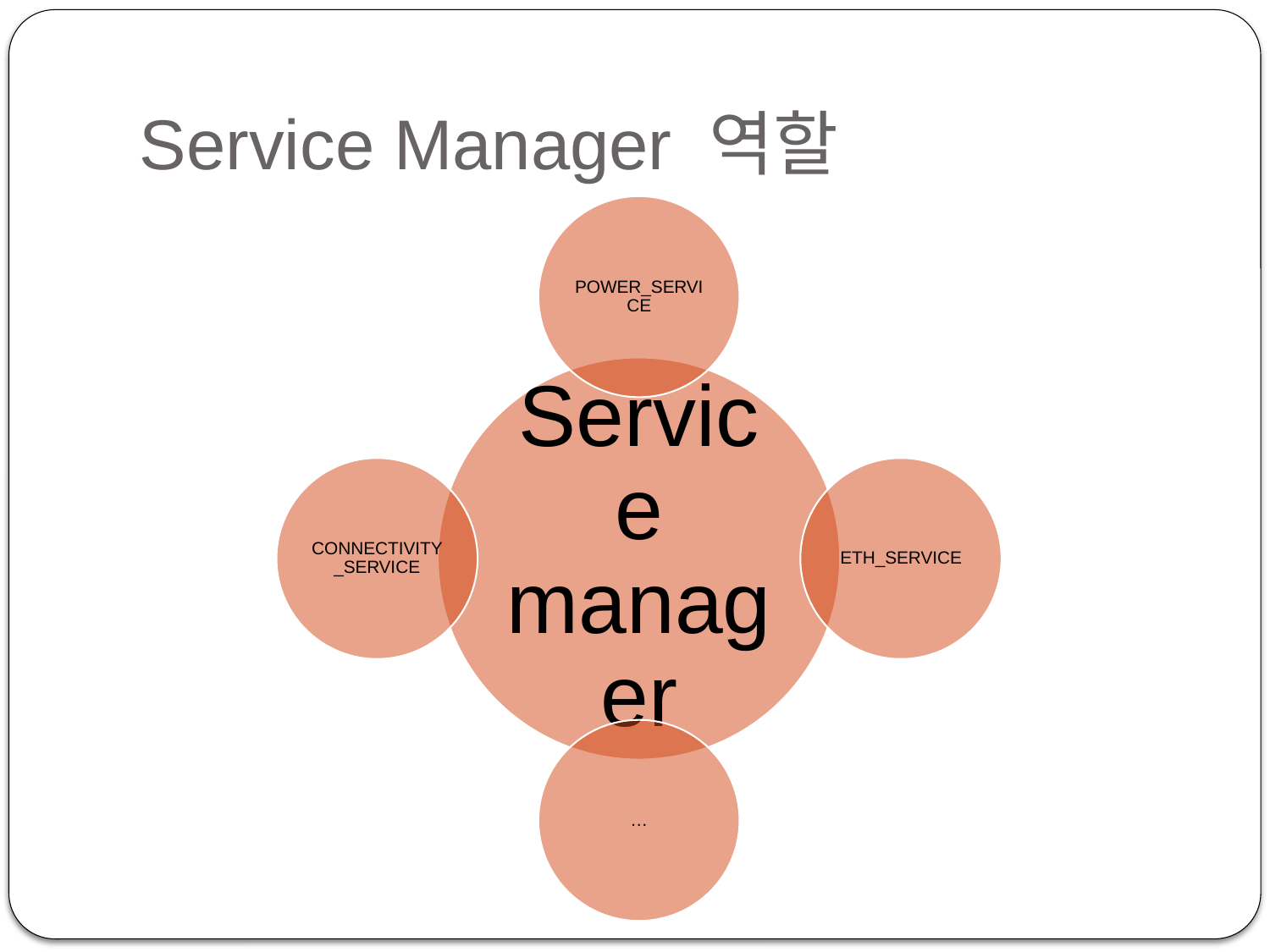

# Service Manager 역할
Service manager
POWER_SERVICE
ETH_SERVICE
…
CONNECTIVITY_SERVICE